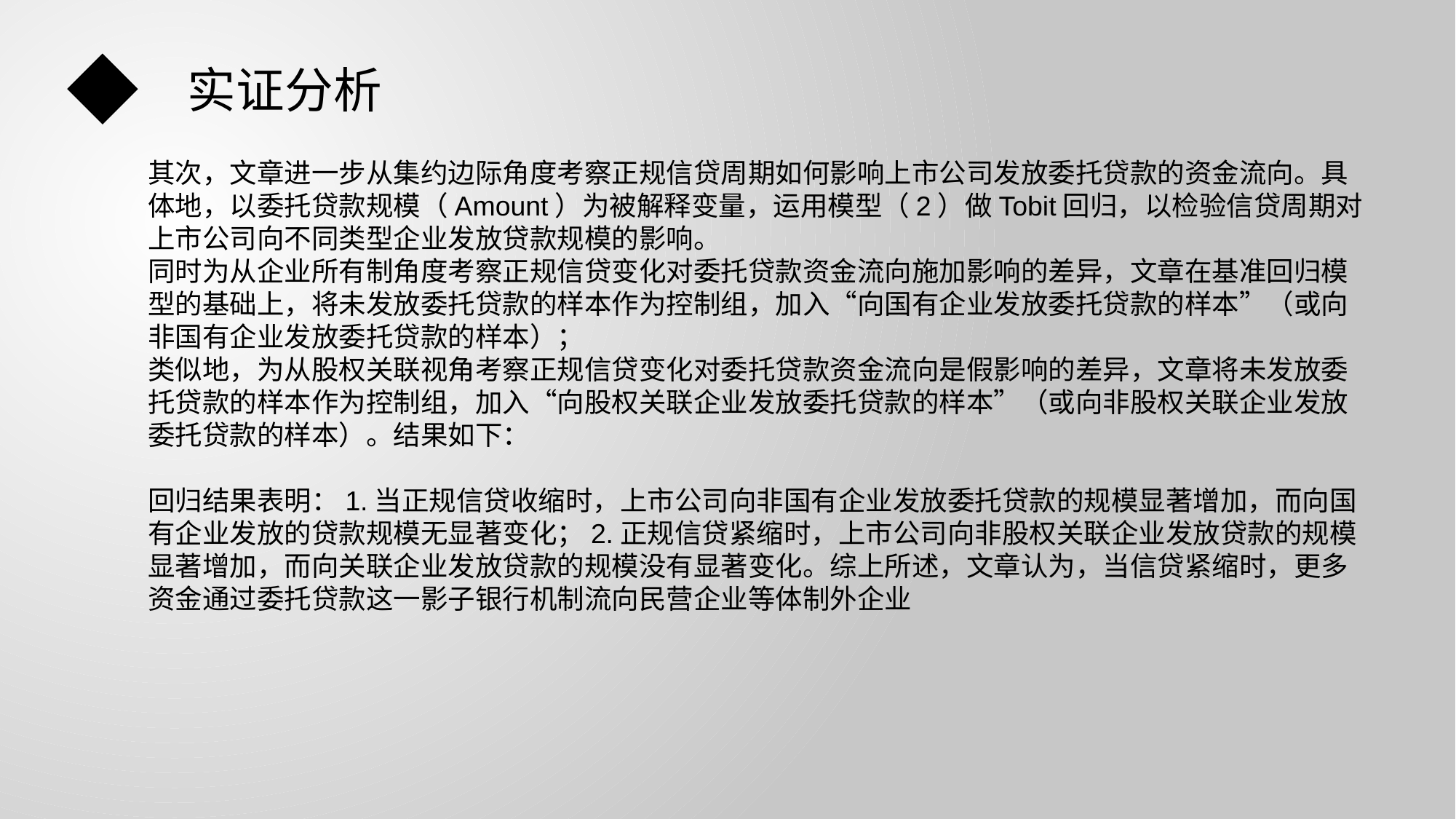

实证分析
其次，文章进一步从集约边际角度考察正规信贷周期如何影响上市公司发放委托贷款的资金流向。具体地，以委托贷款规模（Amount）为被解释变量，运用模型（2）做Tobit回归，以检验信贷周期对上市公司向不同类型企业发放贷款规模的影响。
同时为从企业所有制角度考察正规信贷变化对委托贷款资金流向施加影响的差异，文章在基准回归模型的基础上，将未发放委托贷款的样本作为控制组，加入“向国有企业发放委托贷款的样本”（或向非国有企业发放委托贷款的样本）；
类似地，为从股权关联视角考察正规信贷变化对委托贷款资金流向是假影响的差异，文章将未发放委托贷款的样本作为控制组，加入“向股权关联企业发放委托贷款的样本”（或向非股权关联企业发放委托贷款的样本）。结果如下：

回归结果表明：1.当正规信贷收缩时，上市公司向非国有企业发放委托贷款的规模显著增加，而向国有企业发放的贷款规模无显著变化；2.正规信贷紧缩时，上市公司向非股权关联企业发放贷款的规模显著增加，而向关联企业发放贷款的规模没有显著变化。综上所述，文章认为，当信贷紧缩时，更多资金通过委托贷款这一影子银行机制流向民营企业等体制外企业